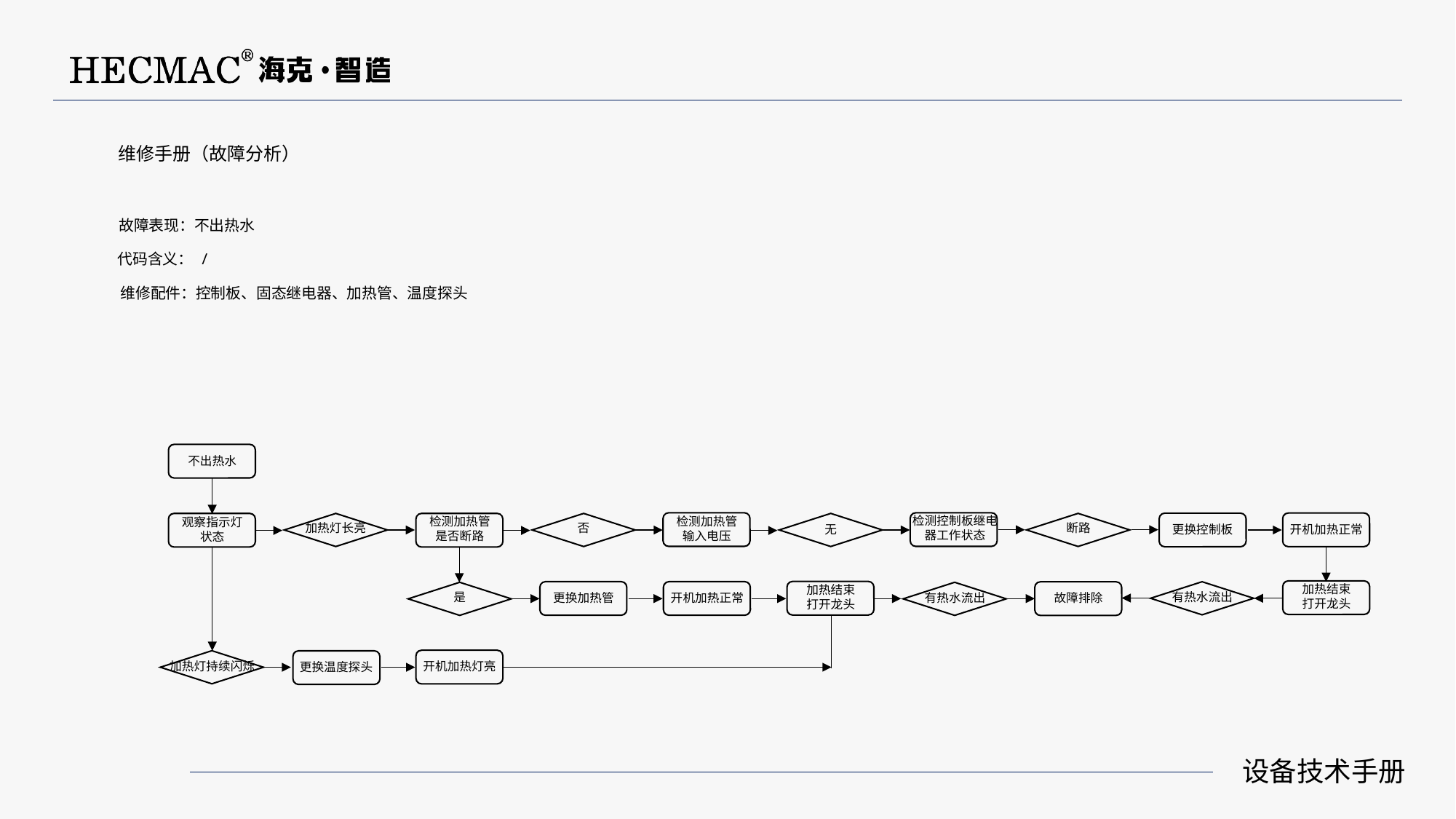

维修手册（故障分析）
故障表现：不出热水
代码含义： /
维修配件：控制板、固态继电器、加热管、温度探头

不出热水
检测控制板继电
器工作状态
检测加热管
是否断路
检测加热管
输入电压
观察指示灯
状态

断路
加热灯长亮
否
更换控制板
无
开机加热正常
加热结束
打开龙头
加热结束
打开龙头

是
有热水流出
有热水流出
更换加热管
开机加热正常
故障排除

开机加热灯亮
加热灯持续闪烁
更换温度探头